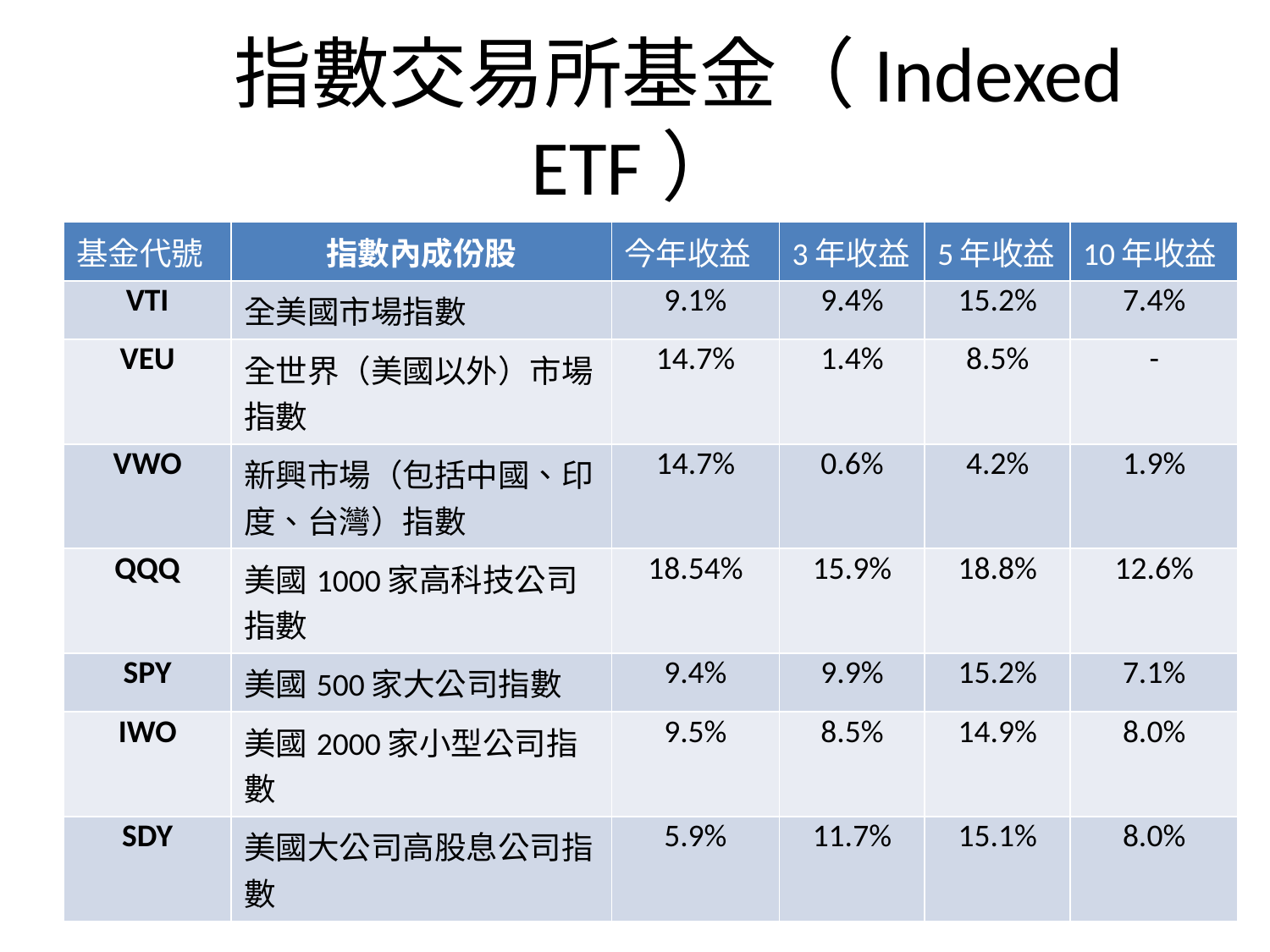

# 指數交易所基金（Indexed ETF）
| 基金代號 | 指數內成份股 | 今年收益 | 3年收益 | 5年收益 | 10年收益 |
| --- | --- | --- | --- | --- | --- |
| VTI | 全美國市場指數 | 9.1% | 9.4% | 15.2% | 7.4% |
| VEU | 全世界（美國以外）市場指數 | 14.7% | 1.4% | 8.5% | - |
| VWO | 新興市場（包括中國、印度、台灣）指數 | 14.7% | 0.6% | 4.2% | 1.9% |
| QQQ | 美國1000家高科技公司指數 | 18.54% | 15.9% | 18.8% | 12.6% |
| SPY | 美國500家大公司指數 | 9.4% | 9.9% | 15.2% | 7.1% |
| IWO | 美國2000家小型公司指數 | 9.5% | 8.5% | 14.9% | 8.0% |
| SDY | 美國大公司高股息公司指數 | 5.9% | 11.7% | 15.1% | 8.0% |